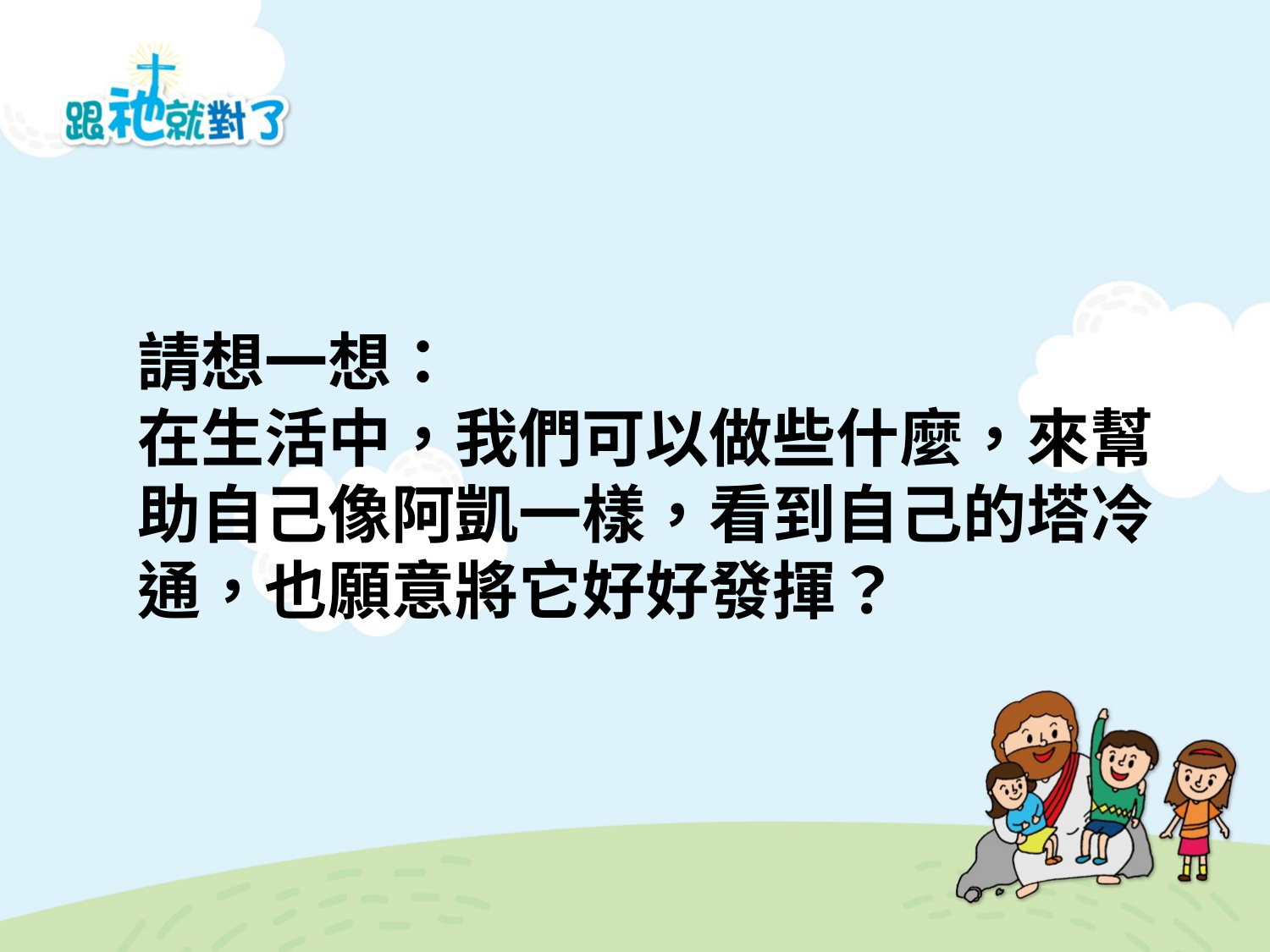

請想一想：
在生活中，我們可以做些什麼，來幫助自己像阿凱一樣，看到自己的塔冷通，也願意將它好好發揮？